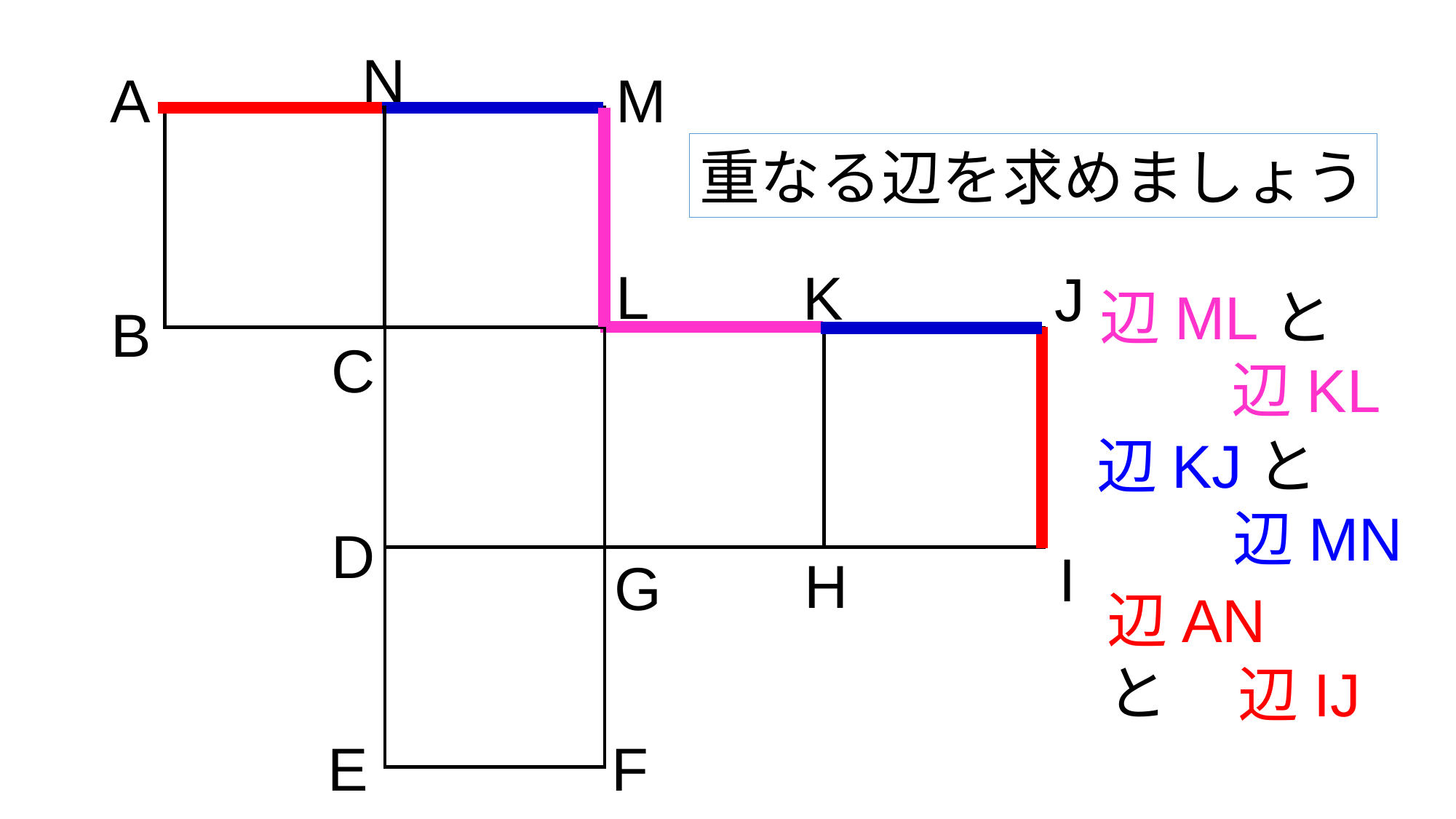

N
A
M

重なる辺を求めましょう
L
K
J
辺MLと
B
C

辺KL
辺KJと
辺MN
D
I
H
G

辺ANと
辺IJ
E
F